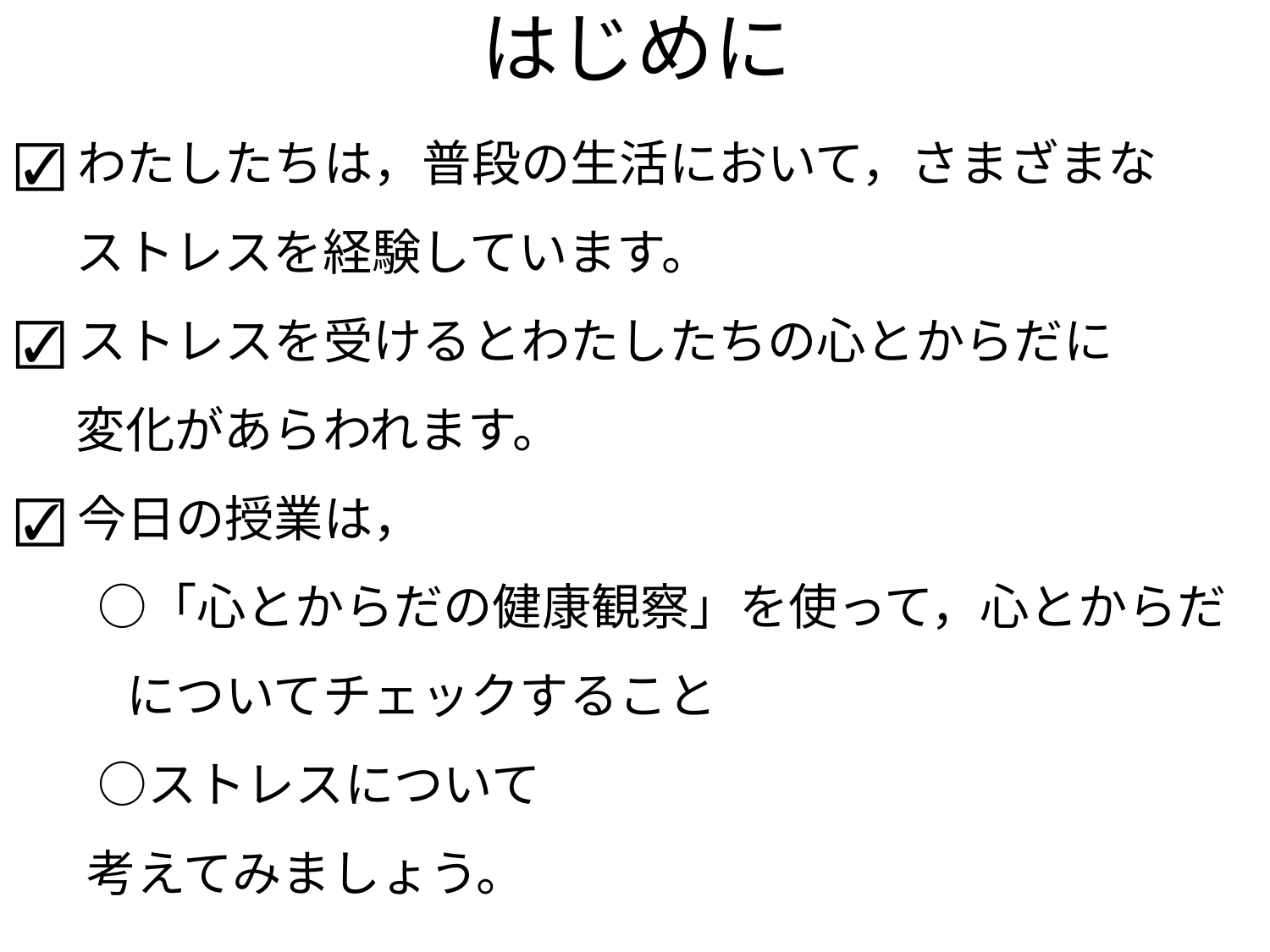

# はじめに
☑わたしたちは，普段の生活において，さまざまな
　 ストレスを経験しています。
☑ストレスを受けるとわたしたちの心とからだに
　 変化があらわれます。
☑今日の授業は，
　   ○「心とからだの健康観察」を使って，心とからだ
         についてチェックすること
　   ○ストレスについて
　  考えてみましょう。